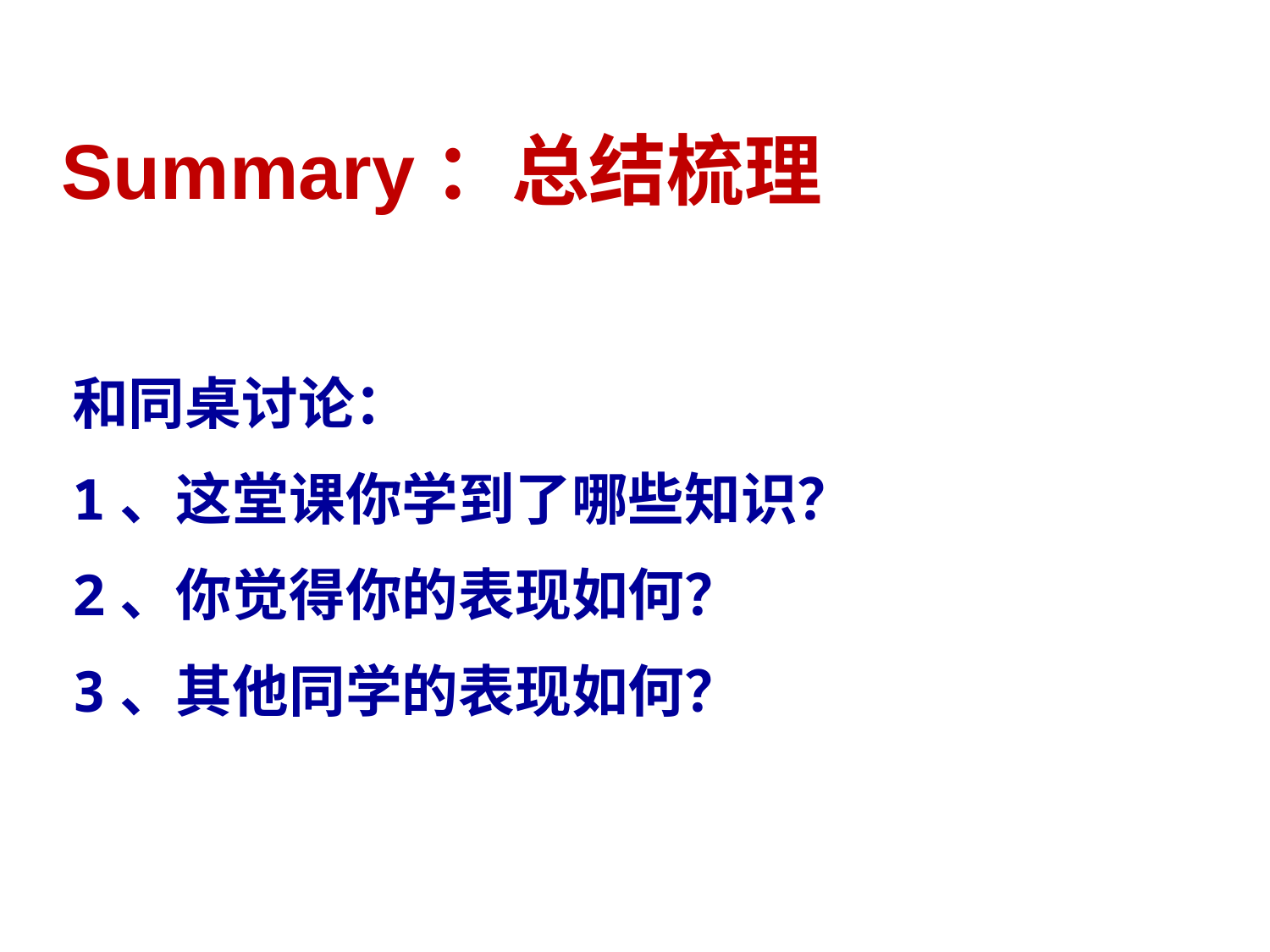

Summary：总结梳理
和同桌讨论：
1、这堂课你学到了哪些知识？
2、你觉得你的表现如何？
3、其他同学的表现如何？